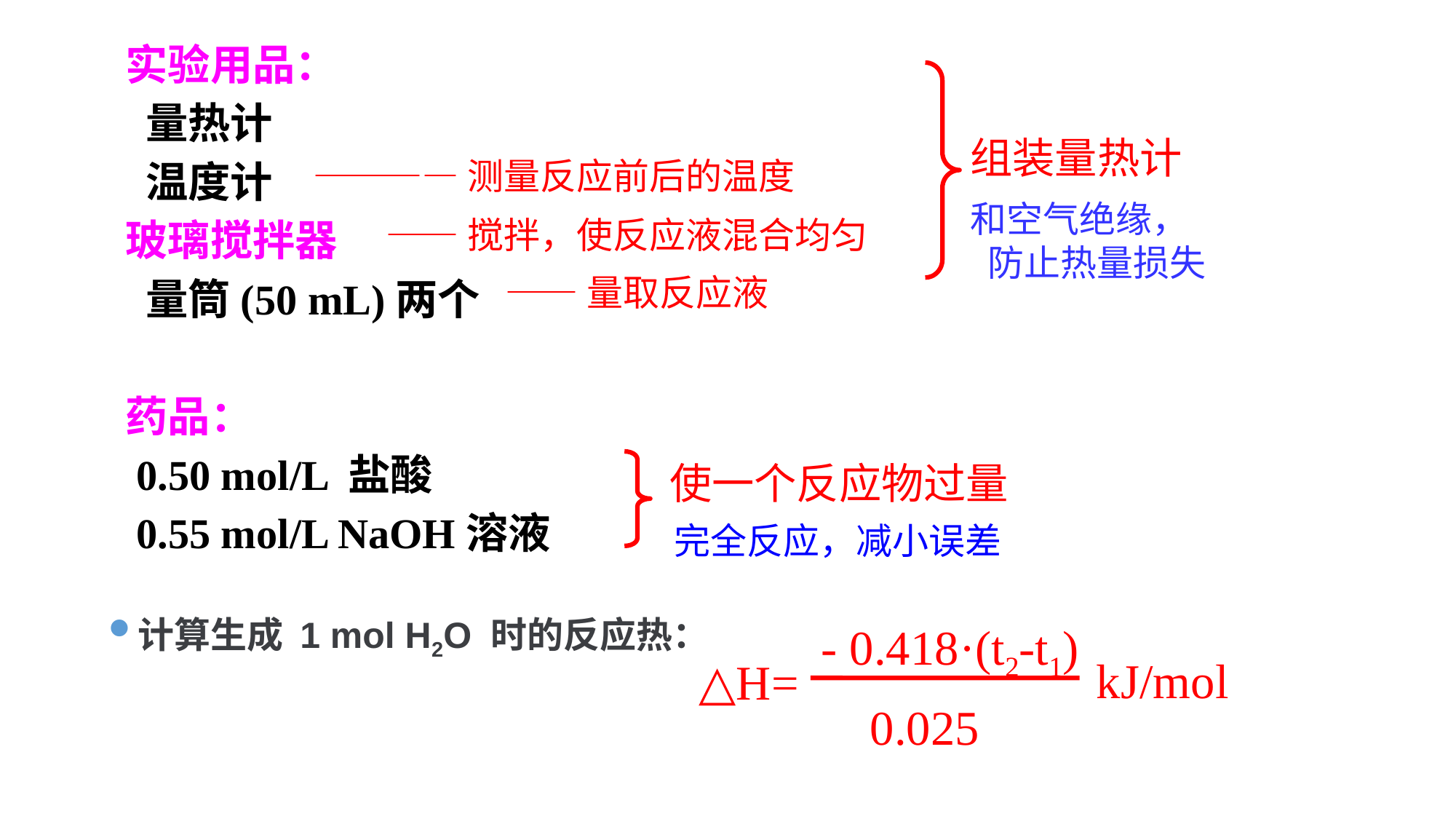

实验用品：
 量热计
 温度计
玻璃搅拌器
 量筒(50 mL)两个

药品：
 0.50 mol/L 盐酸
 0.55 mol/L NaOH溶液

组装量热计
————测量反应前后的温度
和空气绝缘，
 防止热量损失
——搅拌，使反应液混合均匀
——量取反应液

使一个反应物过量
完全反应，减小误差
计算生成 1 mol H2O 时的反应热：
- 0.418·(t2-t1)
 kJ/mol
 △H=

0.025